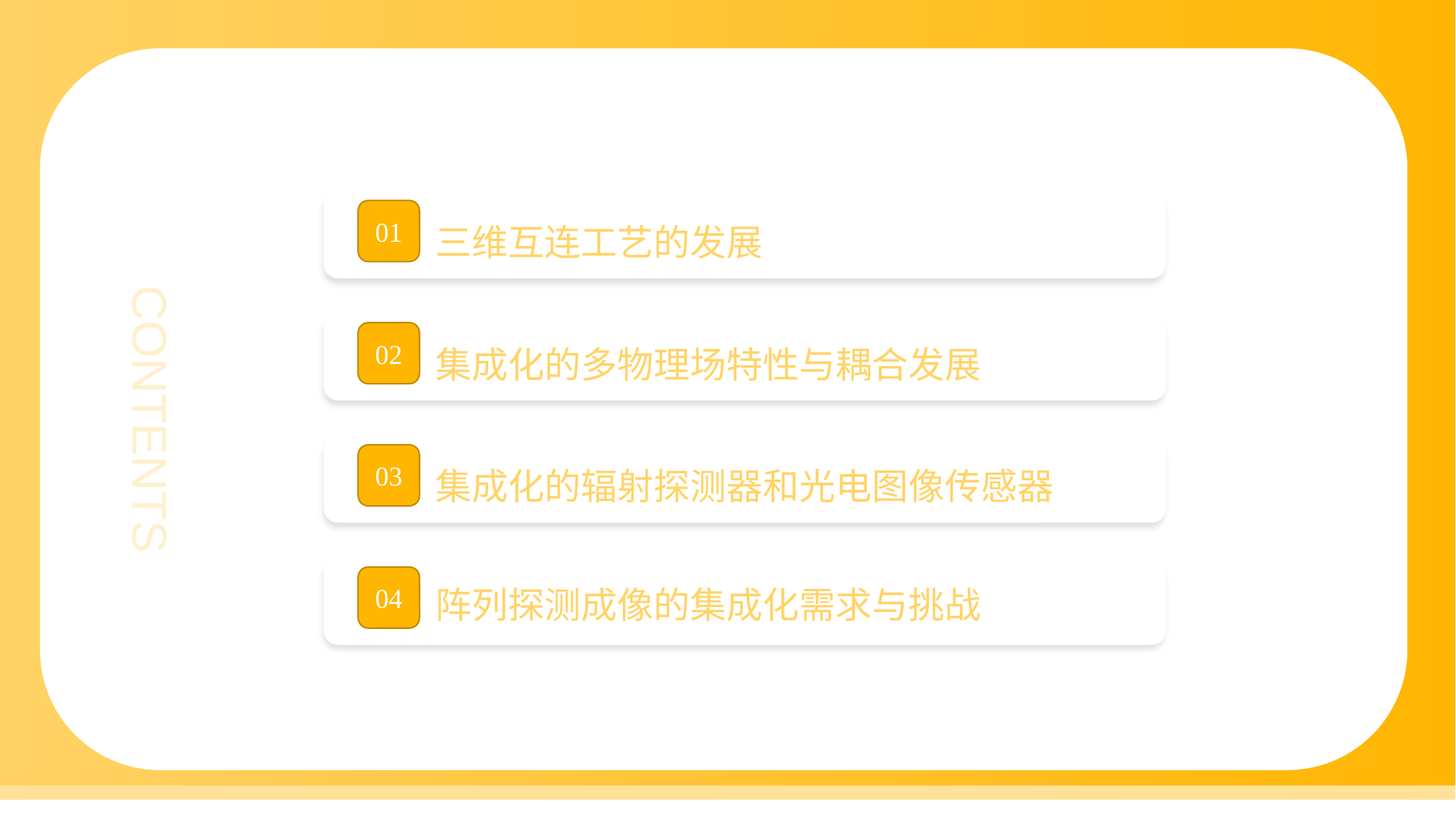

01
三维互连工艺的发展

02
集成化的多物理场特性与耦合发展

03
集成化的辐射探测器和光电图像传感器

04
阵列探测成像的集成化需求与挑战
CONTENTS